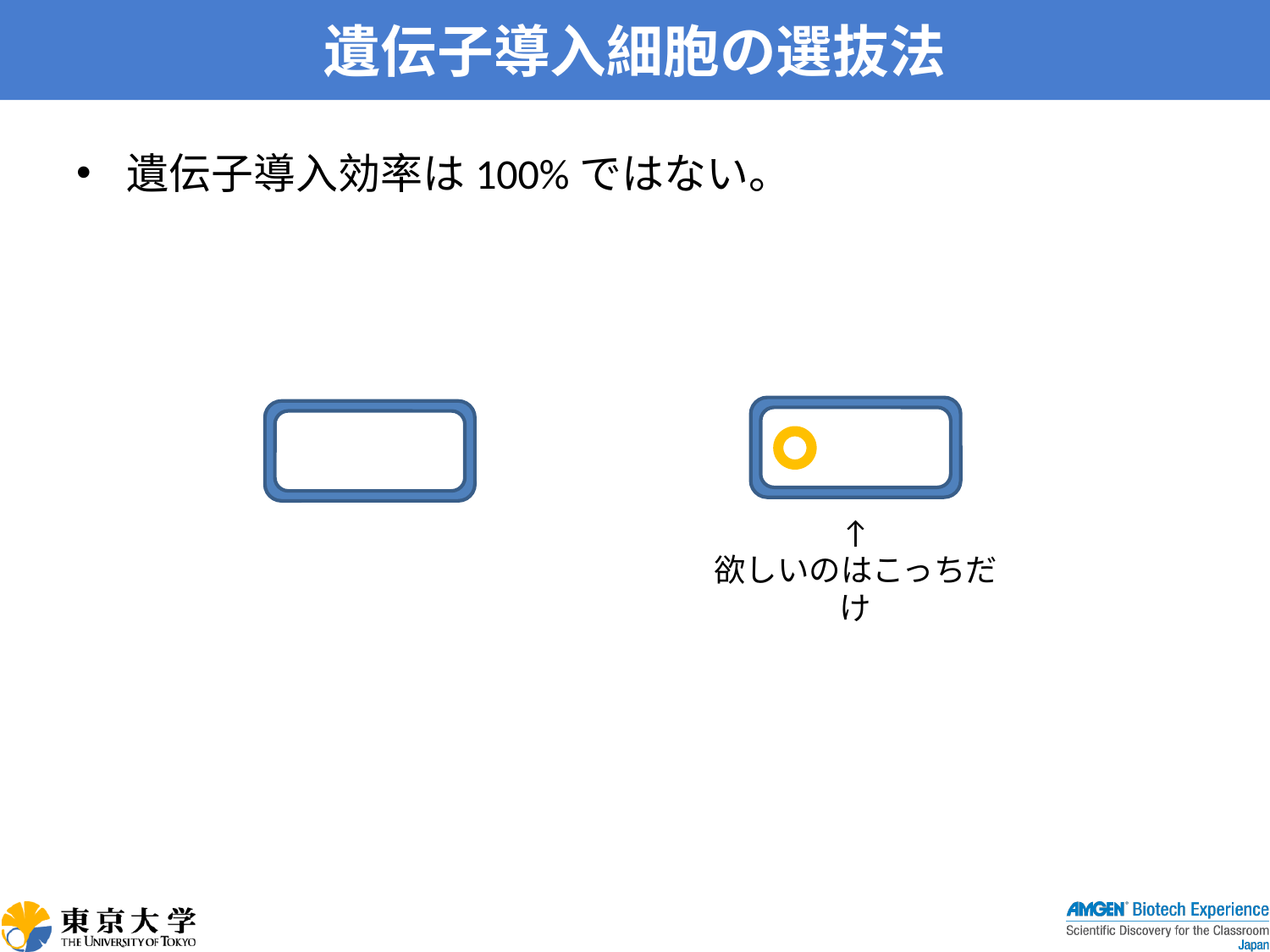

# 遺伝子導入細胞の選抜法
遺伝子導入効率は100%ではない。

↑
欲しいのはこっちだけ